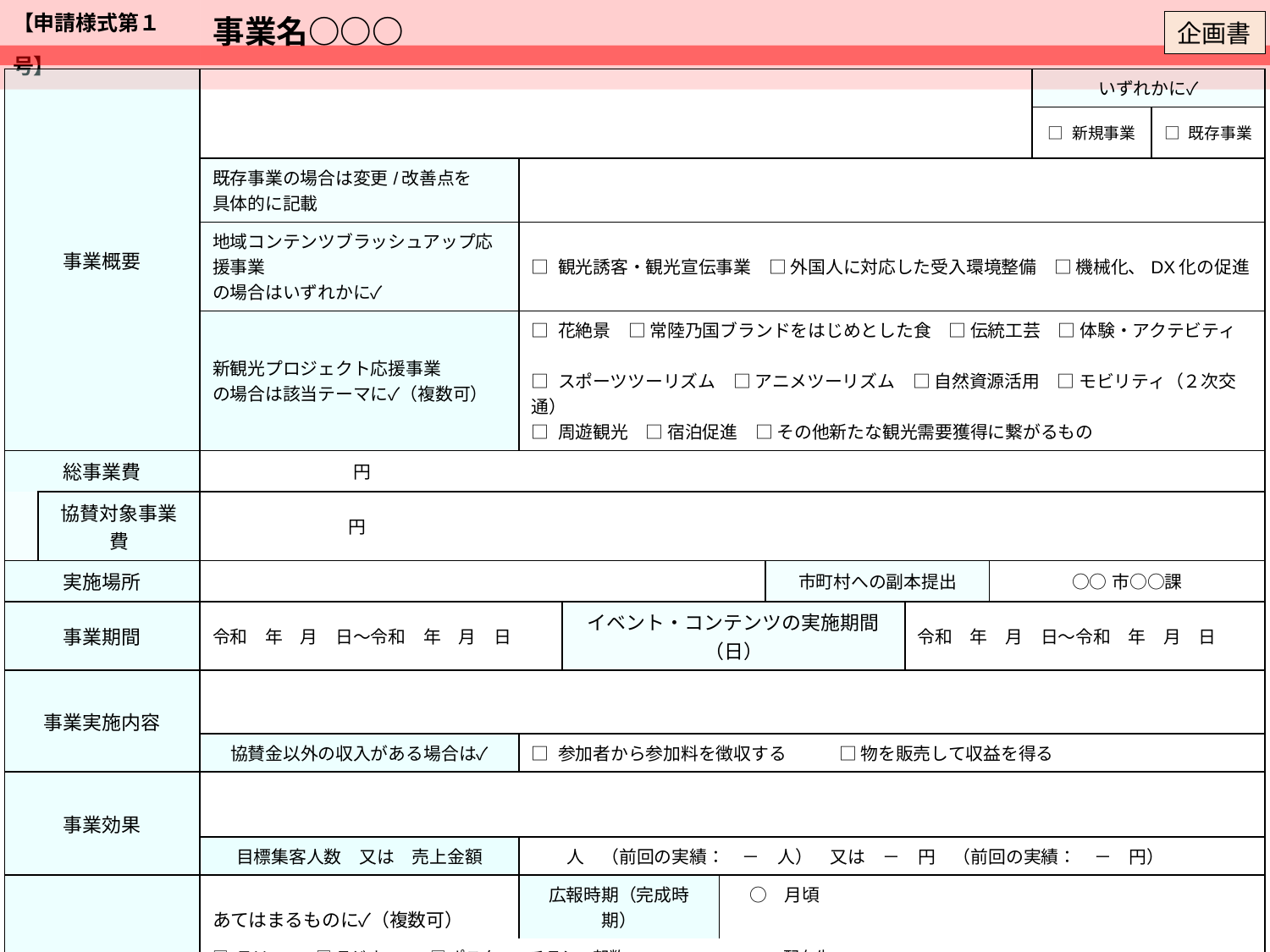

| 【申請様式第１号】 | 事業名○○○ |
| --- | --- |
企画書
| 事業概要 |  |  |  |  |  |  |  |  | いずれかに✓ |  |
| --- | --- | --- | --- | --- | --- | --- | --- | --- | --- | --- |
|  |  |  |  |  |  |  |  |  | □ 新規事業 | □ 既存事業 |
|  |  | 既存事業の場合は変更/改善点を 具体的に記載 |  |  |  |  |  |  |  |  |
|  |  | 地域コンテンツブラッシュアップ応援事業 の場合はいずれかに✓ | □ 観光誘客・観光宣伝事業　□ 外国人に対応した受入環境整備　□ 機械化、DX化の促進 |  |  |  |  |  |  |  |
|  |  | 新観光プロジェクト応援事業 の場合は該当テーマに✓（複数可） | □ 花絶景　□ 常陸乃国ブランドをはじめとした食　□ 伝統工芸　□ 体験・アクテビティ　 □ スポーツツーリズム　□ アニメツーリズム　□ 自然資源活用　□ モビリティ（２次交通） □ 周遊観光　□ 宿泊促進　□ その他新たな観光需要獲得に繋がるもの |  |  |  |  |  |  |  |
| 総事業費 |  | 円 |  |  |  |  |  |  |  |  |
|  | 協賛対象事業費 | 円 |  |  |  |  |  |  |  |  |
| 実施場所 |  |  |  |  |  | 市町村への副本提出 |  | ○○市○○課 |  |  |
| 事業期間 |  | 令和　年　月　日～令和　年　月　日 |  | イベント・コンテンツの実施期間（日） |  |  | 令和　年　月　日～令和　年　月　日 |  |  |  |
| 事業実施内容 |  |  |  |  |  |  |  |  |  |  |
|  |  | 協賛金以外の収入がある場合は✓ | □ 参加者から参加料を徴収する　　　□ 物を販売して収益を得る |  |  |  |  |  |  |  |
| 事業効果 |  |  |  |  |  |  |  |  |  |  |
|  |  | 目標集客人数　又は　売上金額 | 人　（前回の実績：　－　人）　又は　－　円　（前回の実績：　－　円） |  |  |  |  |  |  |  |
| 事業の周知方法 |  | あてはまるものに✓（複数可） | 広報時期（完成時期） |  | ○　月頃 |  |  |  |  |  |
|  |  | □ ＴＶ　　　□ ラジオ　　　□ ポスター・チラシ　部数：　　　　　　　　　配布先：　　　　　　　 　　　　　　　　　　　　　　　　　　　　　　 　　　　） □ 実施場所である市町村の広報誌・タウン誌　　　☑インフルエンサーを活用した情報発信（起用　　　　　　　　　　　 　　　　　　　　　　　　　 ） □ ＨＰ、ＳＮＳ　　　□　その他（　　　　　　　　　　　　　） |  |  |  |  |  |  |  |  |
| 連携事業者 |  |  |  |  |  |  |  |  |  |  |
| 事業終了後の評価手法 |  | あてはまるものに✓(複数可)　□ 参加者アンケートの実施　　□ 成果報告会等の実施　　□ 主催団体で成果・課題の洗い出し　　□　その他（　　　　　　　　） |  |  |  |  |  |  |  |  |
| 次年度以降の 取組予定 |  |  |  |  |  |  |  |  |  |  |